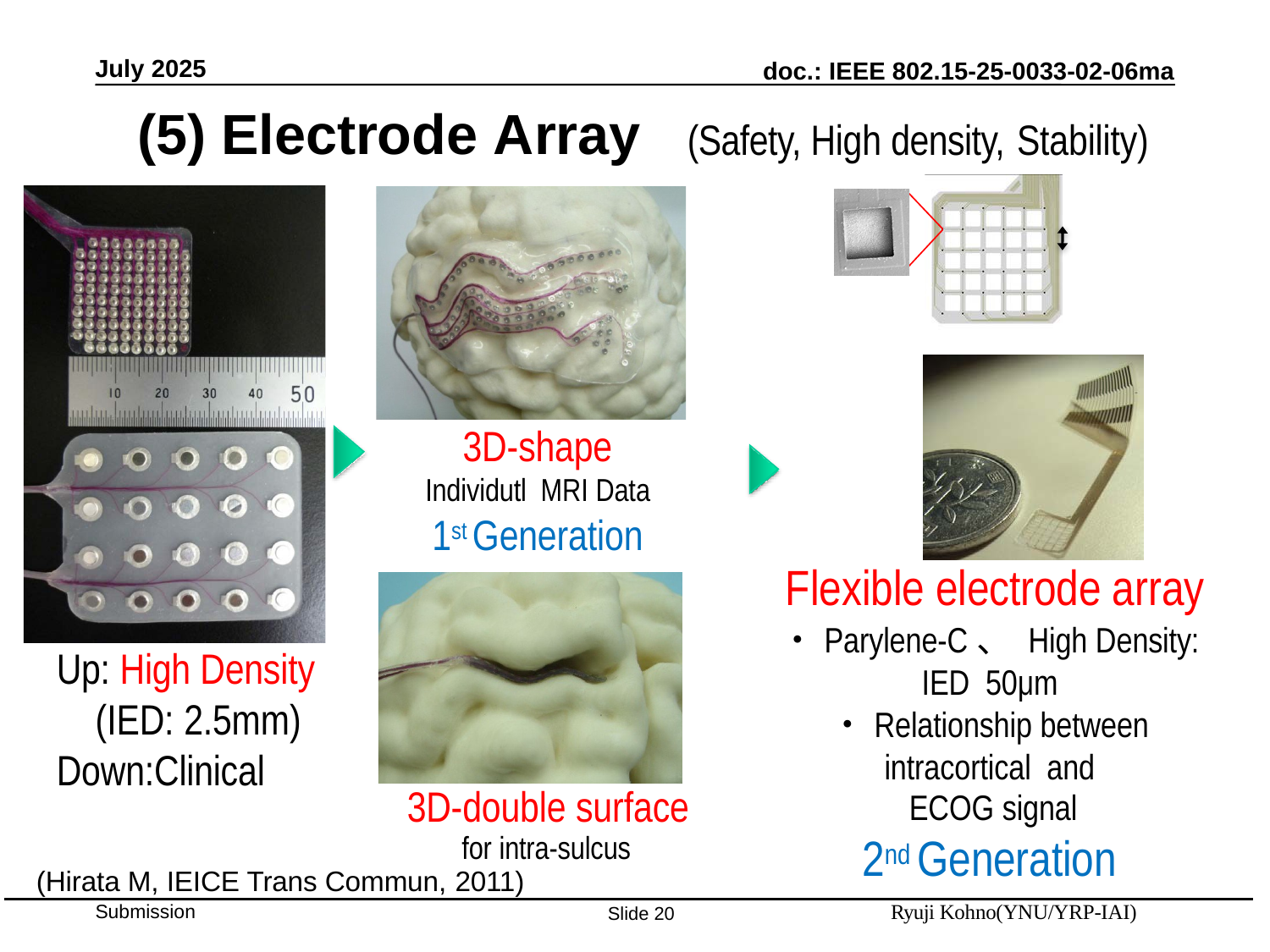

July 2025

(5) Electrode Array
(Safety, High density, Stability)

3D-shape
Individutl  MRI Data
1st Generation

Flexible electrode array
・Parylene-C、 High Density: IED  50μm
・Relationship between intracortical  and
ECOG signal
2nd Generation

Up: High Density  (IED: 2.5mm)
Down:Clinical
3D-double surface
for intra-sulcus
(Hirata M, IEICE Trans Commun, 2011)
Ryuji Kohno(YNU/YRP-IAI)
Slide 20